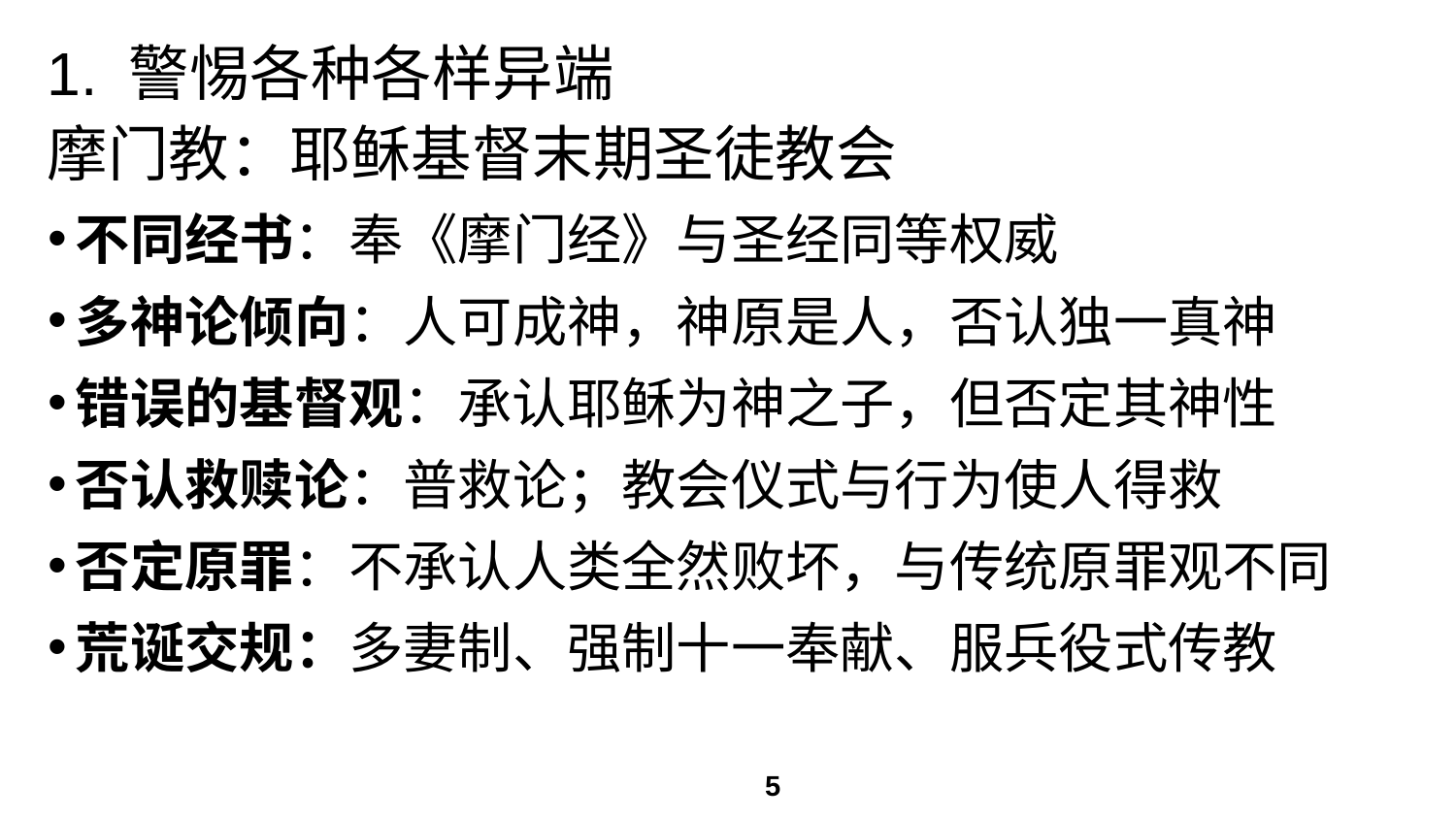

# 1. 警惕各种各样异端
摩门教：耶稣基督末期圣徒教会
不同经书：奉《摩门经》与圣经同等权威
多神论倾向：人可成神，神原是人，否认独一真神
错误的基督观：承认耶稣为神之子，但否定其神性
否认救赎论：普救论；教会仪式与行为使人得救
否定原罪：不承认人类全然败坏，与传统原罪观不同
荒诞交规：多妻制、强制十一奉献、服兵役式传教
5